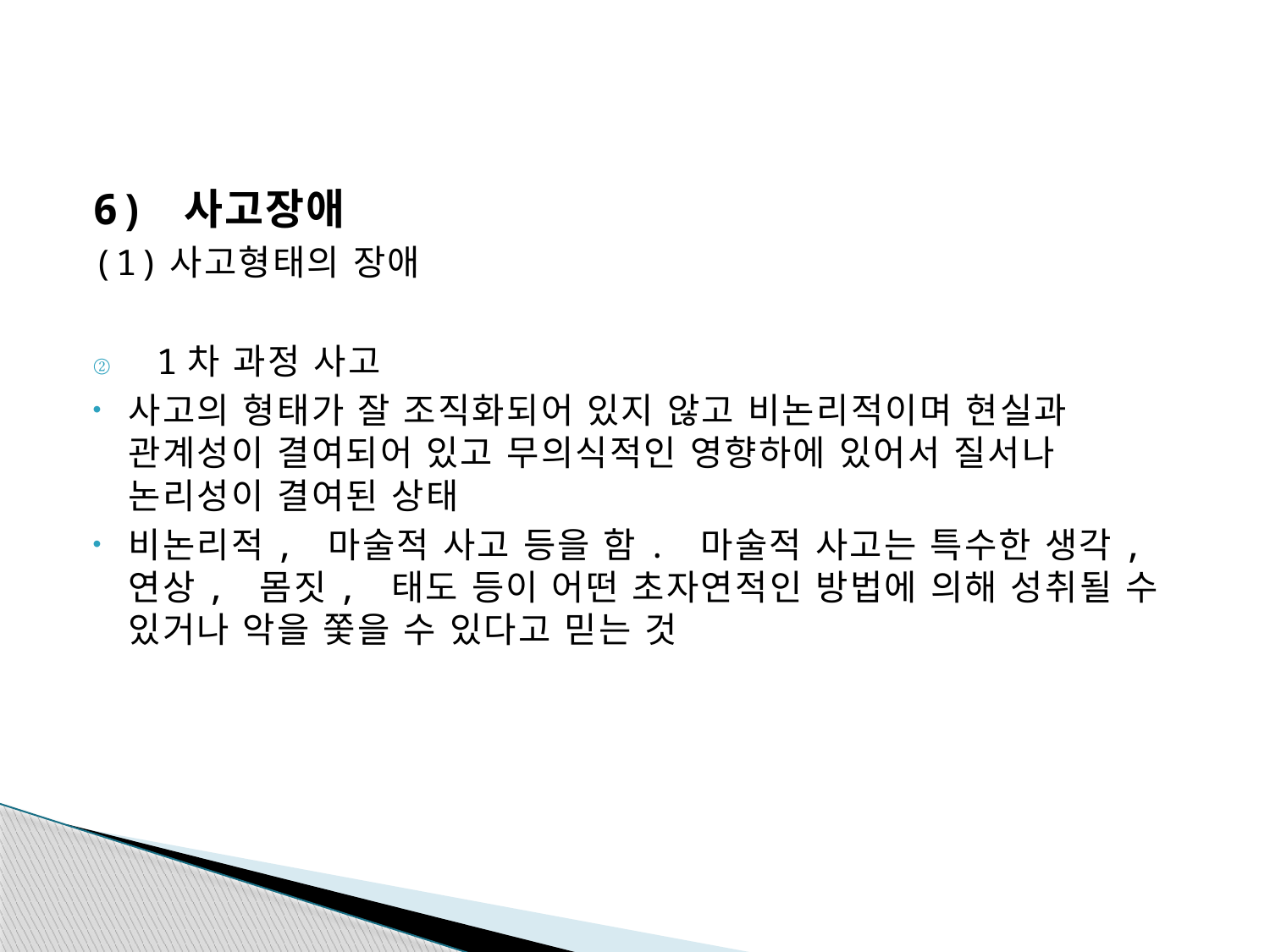

#
6) 사고장애
(1)사고형태의 장애

1차 과정 사고
사고의 형태가 잘 조직화되어 있지 않고 비논리적이며 현실과 관계성이 결여되어 있고 무의식적인 영향하에 있어서 질서나 논리성이 결여된 상태
비논리적, 마술적 사고 등을 함. 마술적 사고는 특수한 생각, 연상, 몸짓, 태도 등이 어떤 초자연적인 방법에 의해 성취될 수 있거나 악을 쫓을 수 있다고 믿는 것